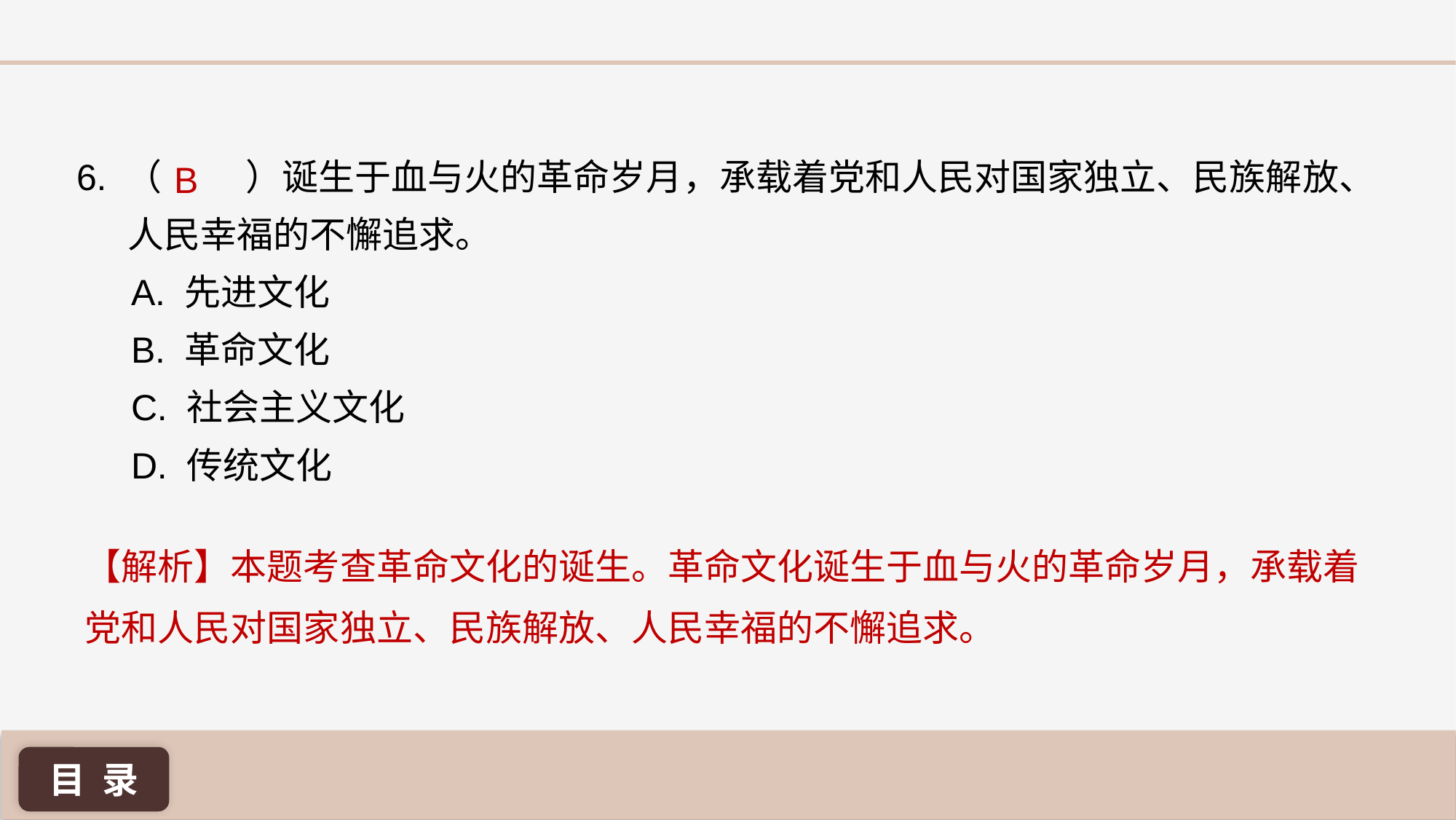

6. （	 ）诞生于血与火的革命岁月，承载着党和人民对国家独立、民族解放、人民幸福的不懈追求。
A. 先进文化
B. 革命文化
C. 社会主义文化
D. 传统文化
B
【解析】本题考查革命文化的诞生。革命文化诞生于血与火的革命岁月，承载着党和人民对国家独立、民族解放、人民幸福的不懈追求。